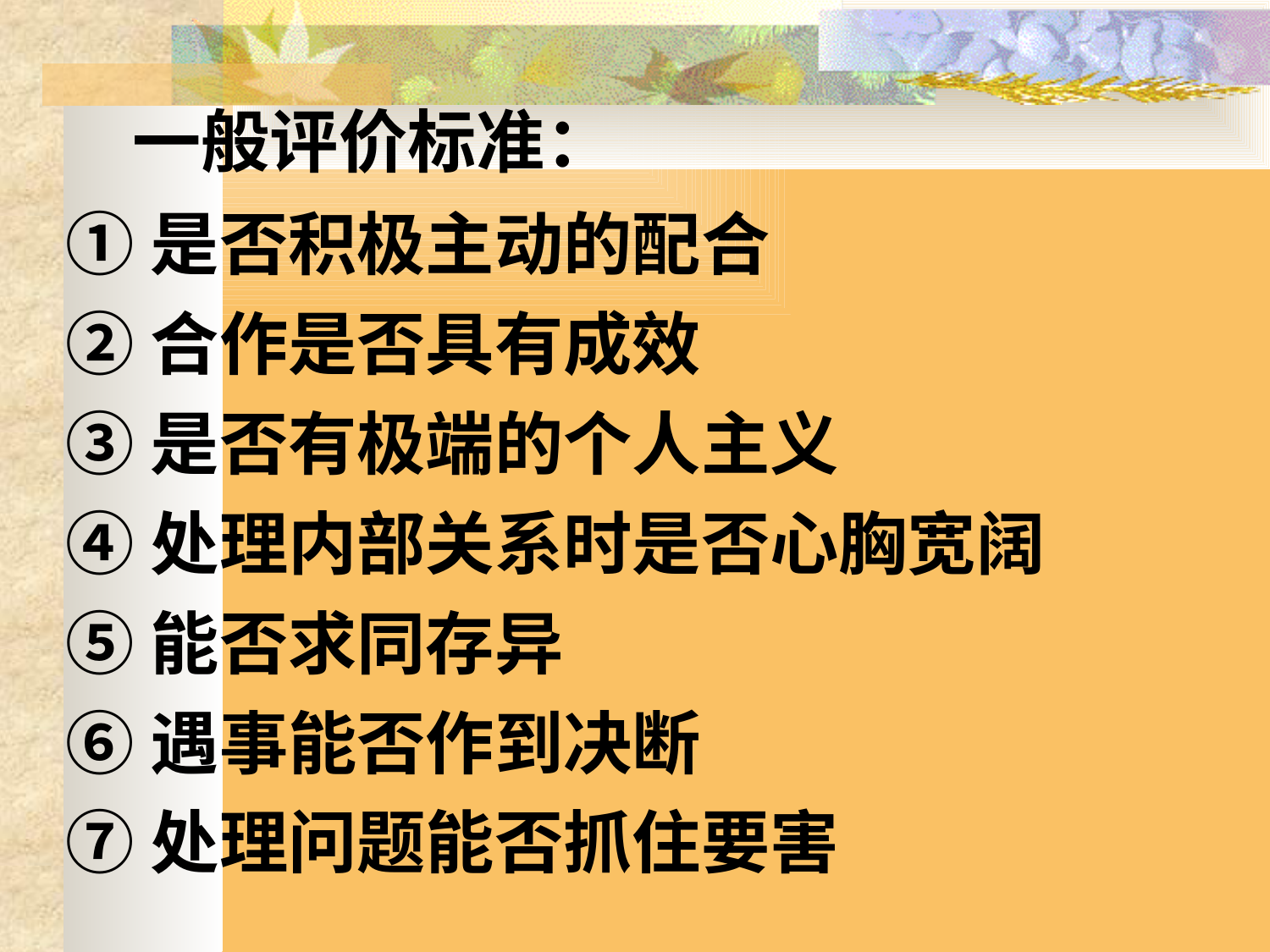

一般评价标准：
①是否积极主动的配合
②合作是否具有成效
③是否有极端的个人主义
④处理内部关系时是否心胸宽阔
⑤能否求同存异
⑥遇事能否作到决断
⑦处理问题能否抓住要害